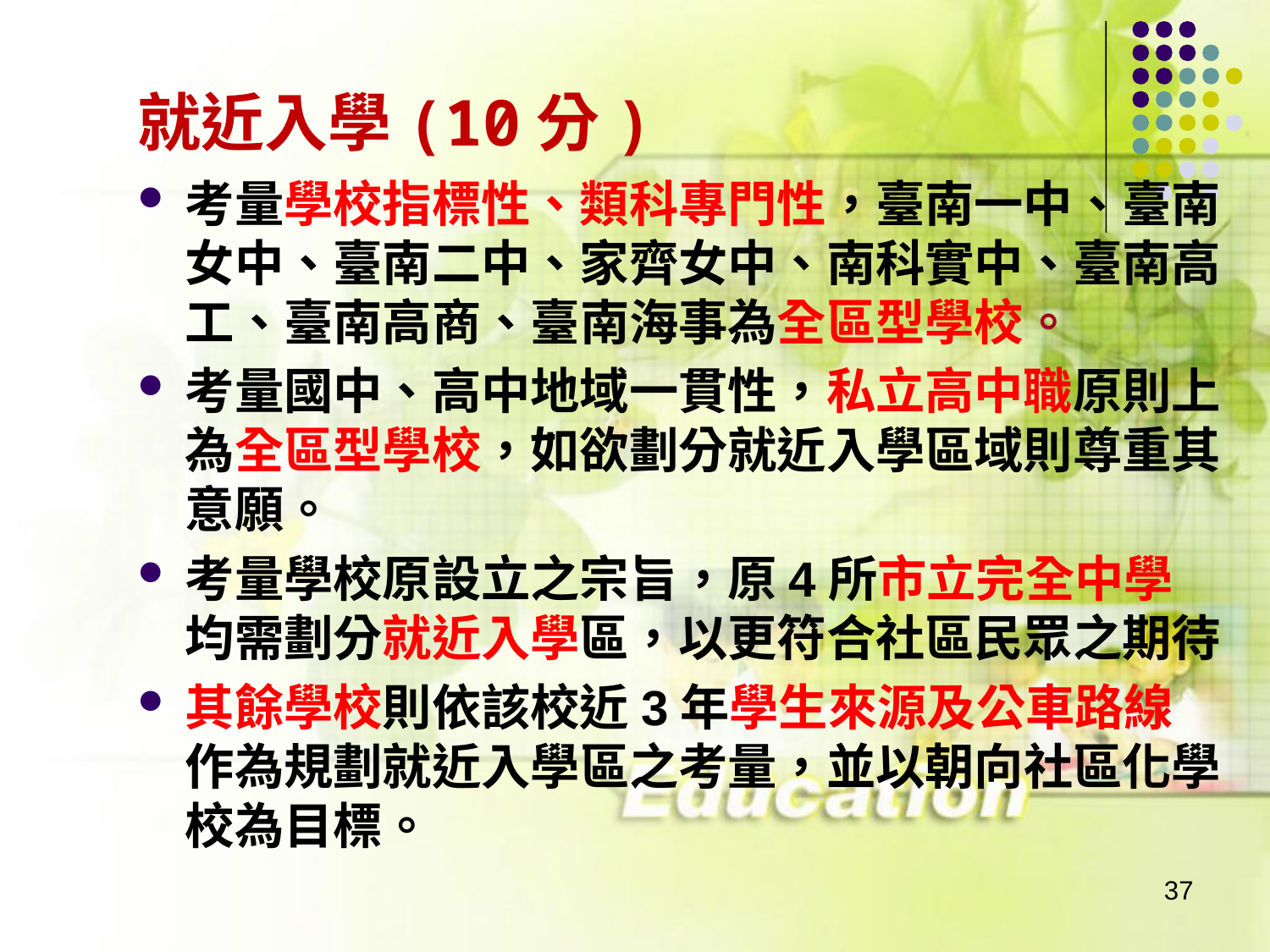

# 就近入學(10分)
考量學校指標性、類科專門性，臺南一中、臺南女中、臺南二中、家齊女中、南科實中、臺南高工、臺南高商、臺南海事為全區型學校。
考量國中、高中地域一貫性，私立高中職原則上為全區型學校，如欲劃分就近入學區域則尊重其意願。
考量學校原設立之宗旨，原4所市立完全中學均需劃分就近入學區，以更符合社區民眾之期待
其餘學校則依該校近3年學生來源及公車路線作為規劃就近入學區之考量，並以朝向社區化學校為目標。
37